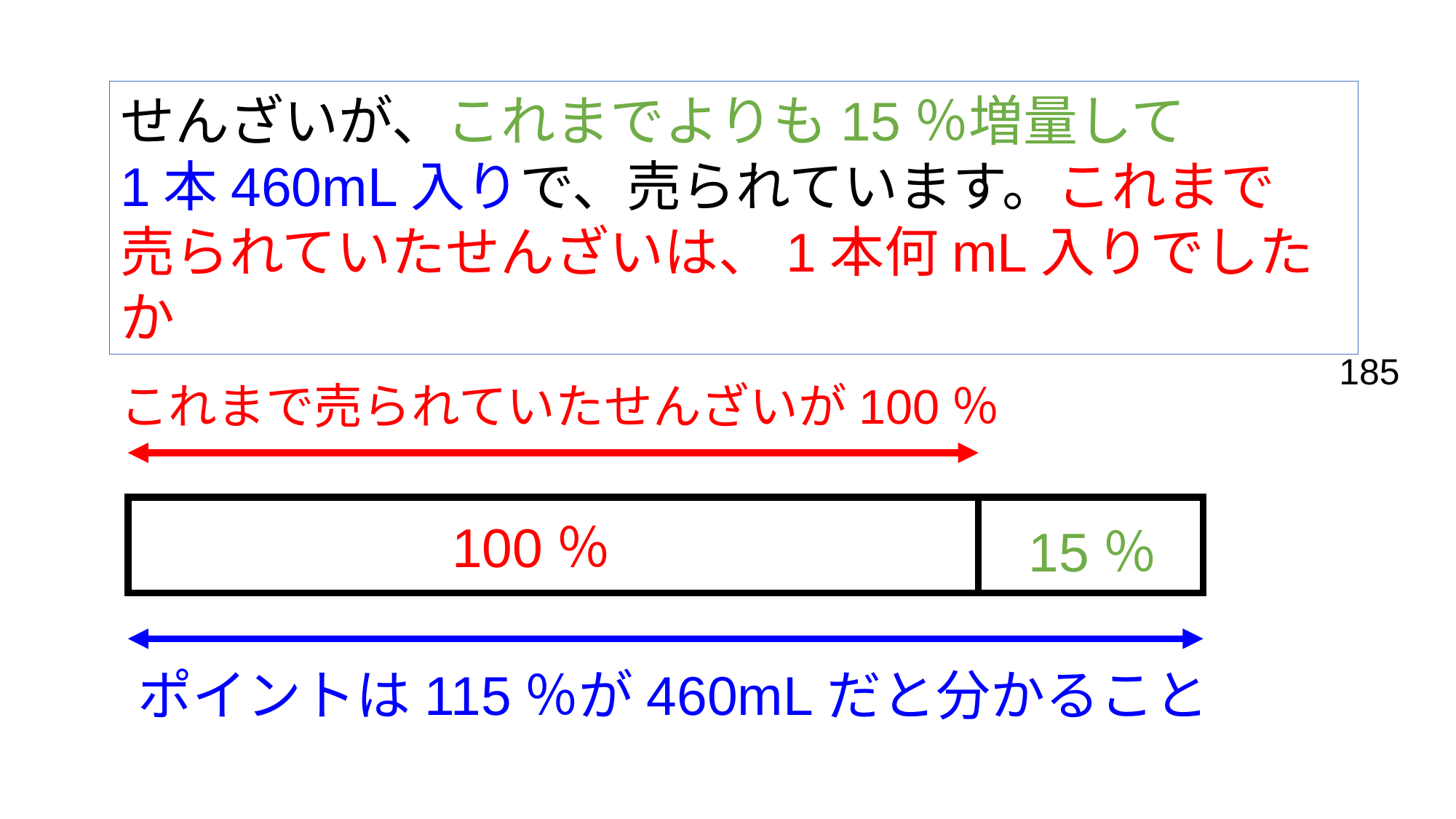

せんざいが、これまでよりも15％増量して
1本460mL入りで、売られています。これまで
売られていたせんざいは、1本何mL入りでしたか
185
これまで売られていたせんざいが100％

100％
15％
ポイントは115％が460mLだと分かること